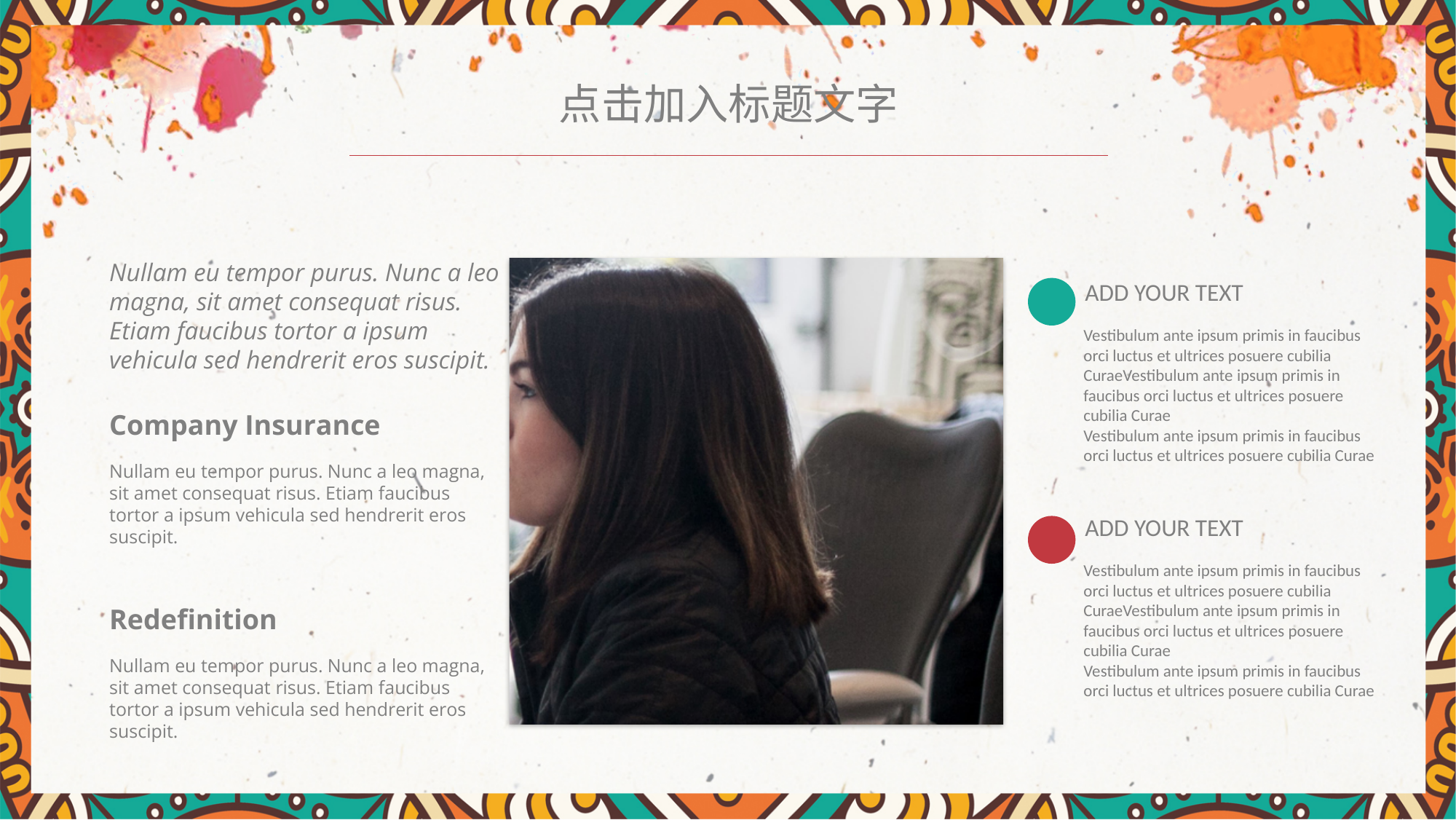

点击加入标题文字
Nullam eu tempor purus. Nunc a leo magna, sit amet consequat risus. Etiam faucibus tortor a ipsum vehicula sed hendrerit eros suscipit.

ADD YOUR TEXT

Vestibulum ante ipsum primis in faucibus orci luctus et ultrices posuere cubilia CuraeVestibulum ante ipsum primis in faucibus orci luctus et ultrices posuere cubilia Curae
Vestibulum ante ipsum primis in faucibus orci luctus et ultrices posuere cubilia Curae

Company Insurance

Nullam eu tempor purus. Nunc a leo magna, sit amet consequat risus. Etiam faucibus tortor a ipsum vehicula sed hendrerit eros suscipit.
ADD YOUR TEXT

Vestibulum ante ipsum primis in faucibus orci luctus et ultrices posuere cubilia CuraeVestibulum ante ipsum primis in faucibus orci luctus et ultrices posuere cubilia Curae
Vestibulum ante ipsum primis in faucibus orci luctus et ultrices posuere cubilia Curae

Redefinition

Nullam eu tempor purus. Nunc a leo magna, sit amet consequat risus. Etiam faucibus tortor a ipsum vehicula sed hendrerit eros suscipit.